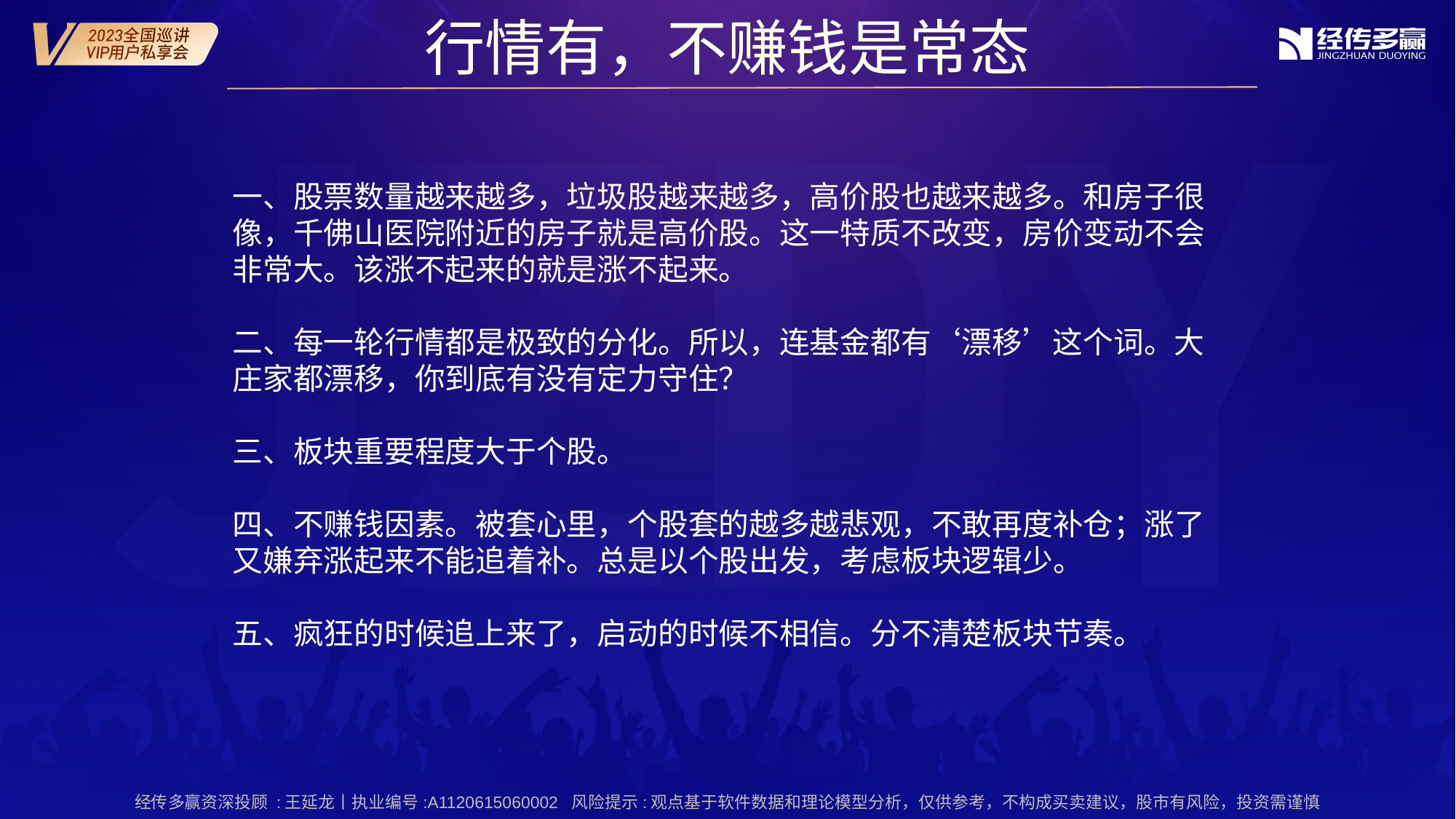

行情有，不赚钱是常态
一、股票数量越来越多，垃圾股越来越多，高价股也越来越多。和房子很像，千佛山医院附近的房子就是高价股。这一特质不改变，房价变动不会非常大。该涨不起来的就是涨不起来。

二、每一轮行情都是极致的分化。所以，连基金都有‘漂移’这个词。大庄家都漂移，你到底有没有定力守住？

三、板块重要程度大于个股。

四、不赚钱因素。被套心里，个股套的越多越悲观，不敢再度补仓；涨了又嫌弃涨起来不能追着补。总是以个股出发，考虑板块逻辑少。

五、疯狂的时候追上来了，启动的时候不相信。分不清楚板块节奏。